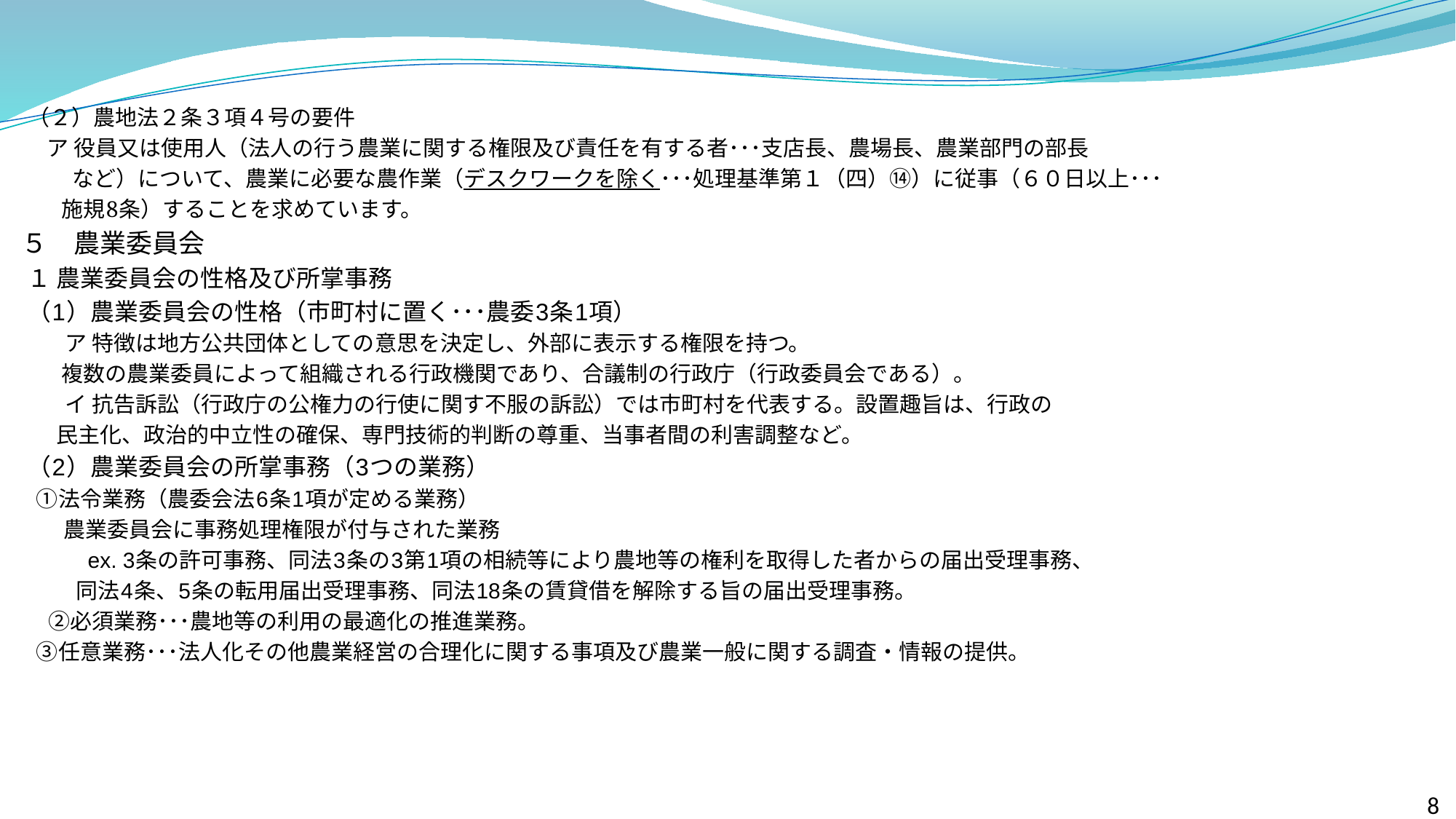

（２）農地法２条３項４号の要件
     ア 役員又は使用人（法人の行う農業に関する権限及び責任を有する者･･･支店長、農場長、農業部門の部長
　      など）について、農業に必要な農作業（デスクワークを除く･･･処理基準第１（四）⑭）に従事（６０日以上･･･
        施規8条）することを求めています。
５　農業委員会
 １ 農業委員会の性格及び所掌事務
 （1）農業委員会の性格（市町村に置く･･･農委3条1項）
　　ア 特徴は地方公共団体としての意思を決定し、外部に表示する権限を持つ。
        複数の農業委員によって組織される行政機関であり、合議制の行政庁（行政委員会である）。
　　イ 抗告訴訟（行政庁の公権力の行使に関す不服の訴訟）では市町村を代表する。設置趣旨は、行政の
       民主化、政治的中立性の確保、専門技術的判断の尊重、当事者間の利害調整など。
 （2）農業委員会の所掌事務（3つの業務）
   ①法令業務（農委会法6条1項が定める業務）
    　農業委員会に事務処理権限が付与された業務
　　　ex. 3条の許可事務、同法3条の3第1項の相続等により農地等の権利を取得した者からの届出受理事務、
           同法4条、5条の転用届出受理事務、同法18条の賃貸借を解除する旨の届出受理事務。
　 ②必須業務･･･農地等の利用の最適化の推進業務。
   ③任意業務･･･法人化その他農業経営の合理化に関する事項及び農業一般に関する調査・情報の提供。

8